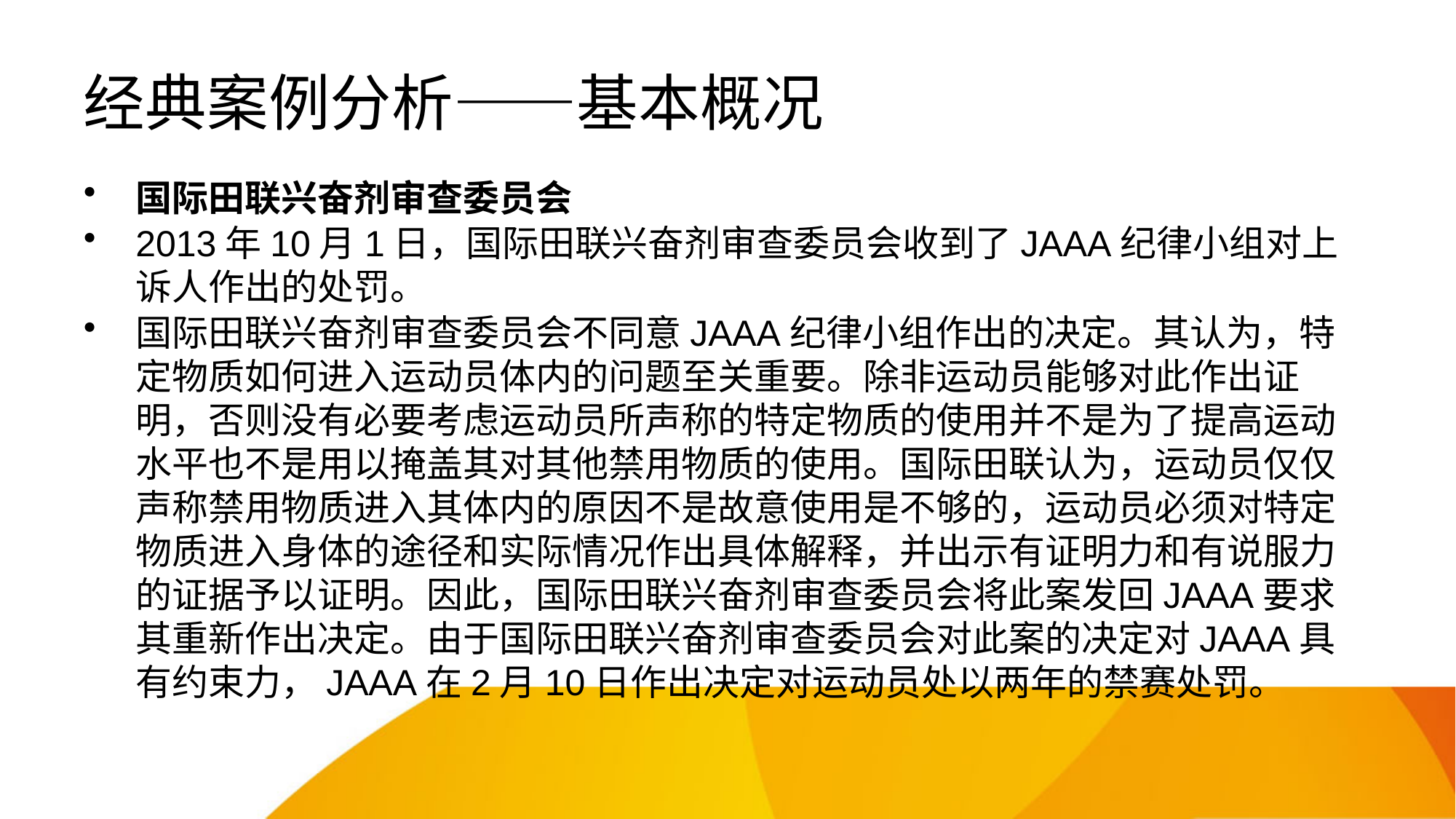

# 经典案例分析——基本概况
国际田联兴奋剂审查委员会
2013年10月1日，国际田联兴奋剂审查委员会收到了JAAA纪律小组对上诉人作出的处罚。
国际田联兴奋剂审查委员会不同意JAAA纪律小组作出的决定。其认为，特定物质如何进入运动员体内的问题至关重要。除非运动员能够对此作出证明，否则没有必要考虑运动员所声称的特定物质的使用并不是为了提高运动水平也不是用以掩盖其对其他禁用物质的使用。国际田联认为，运动员仅仅声称禁用物质进入其体内的原因不是故意使用是不够的，运动员必须对特定物质进入身体的途径和实际情况作出具体解释，并出示有证明力和有说服力的证据予以证明。因此，国际田联兴奋剂审查委员会将此案发回JAAA要求其重新作出决定。由于国际田联兴奋剂审查委员会对此案的决定对JAAA具有约束力，JAAA在2月10日作出决定对运动员处以两年的禁赛处罚。